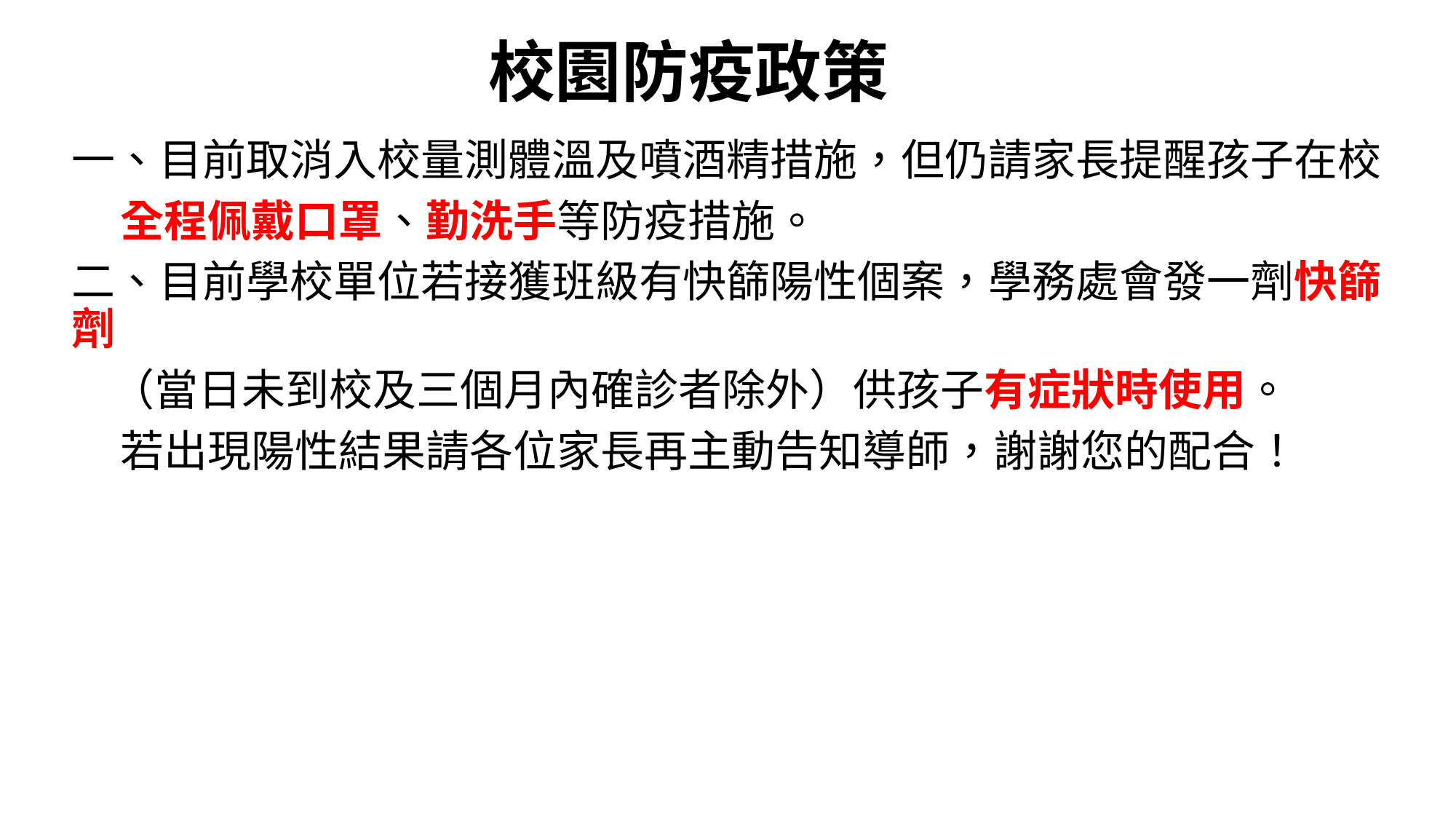

# 校園防疫政策
一、目前取消入校量測體溫及噴酒精措施，但仍請家長提醒孩子在校
    全程佩戴口罩、勤洗手等防疫措施。
二、目前學校單位若接獲班級有快篩陽性個案，學務處會發一劑快篩劑
   （當日未到校及三個月內確診者除外）供孩子有症狀時使用。
    若出現陽性結果請各位家長再主動告知導師，謝謝您的配合！